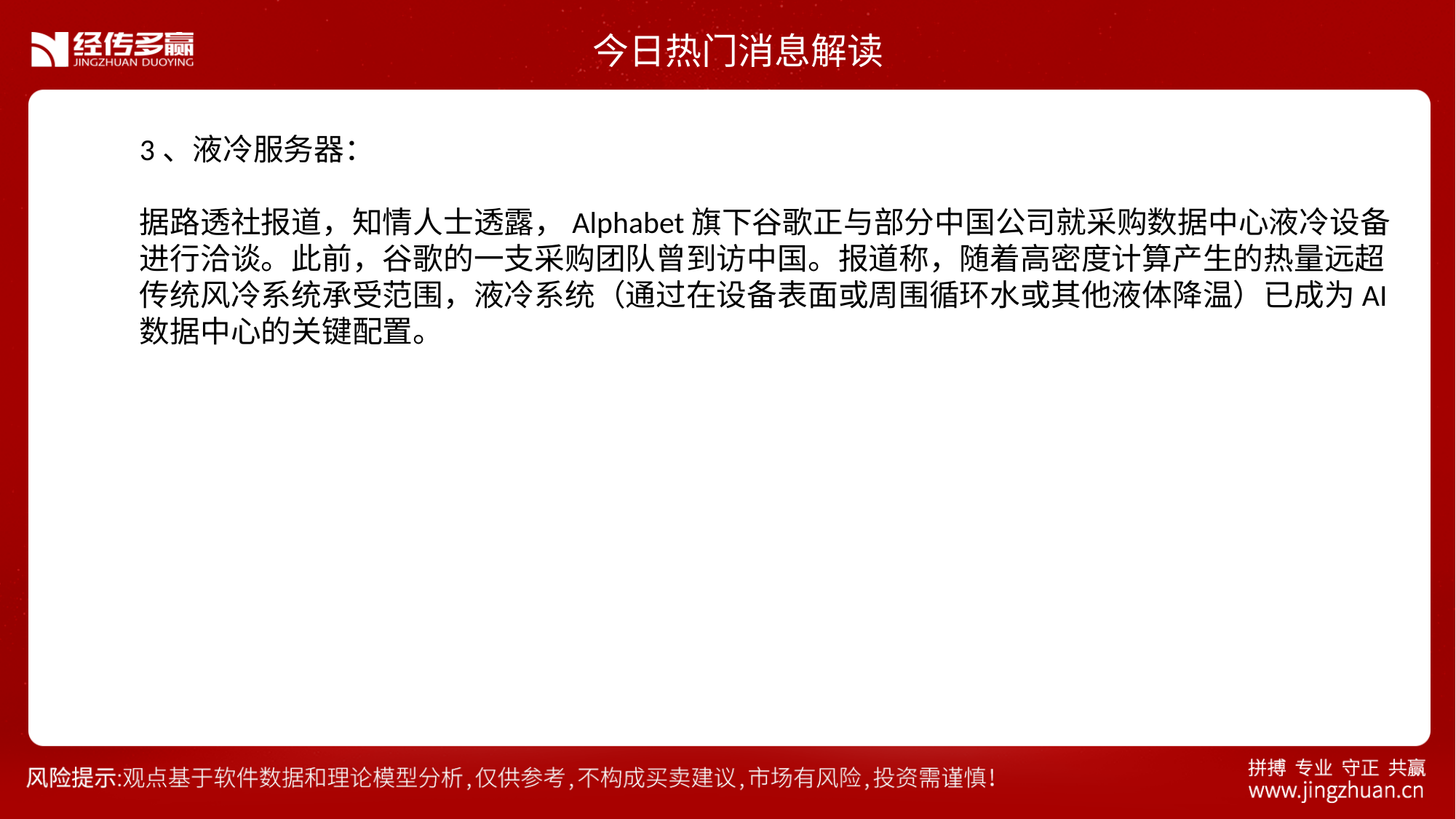

今日热门消息解读
3、液冷服务器：

据路透社报道，知情人士透露，Alphabet旗下谷歌正与部分中国公司就采购数据中心液冷设备进行洽谈。此前，谷歌的一支采购团队曾到访中国。报道称，随着高密度计算产生的热量远超传统风冷系统承受范围，液冷系统（通过在设备表面或周围循环水或其他液体降温）已成为AI数据中心的关键配置。